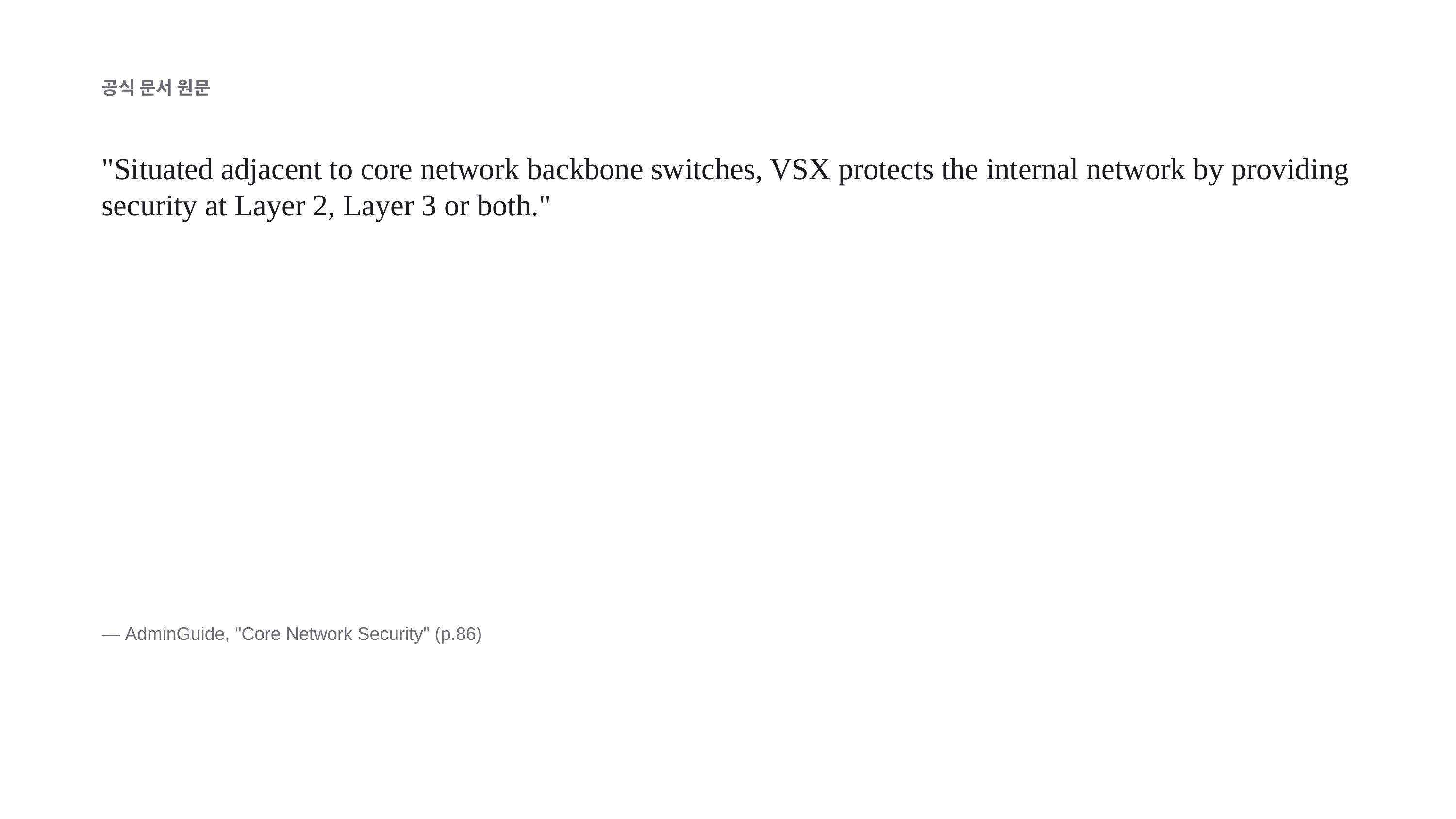

공식 문서 원문
"Situated adjacent to core network backbone switches, VSX protects the internal network by providing security at Layer 2, Layer 3 or both."
— AdminGuide, "Core Network Security" (p.86)